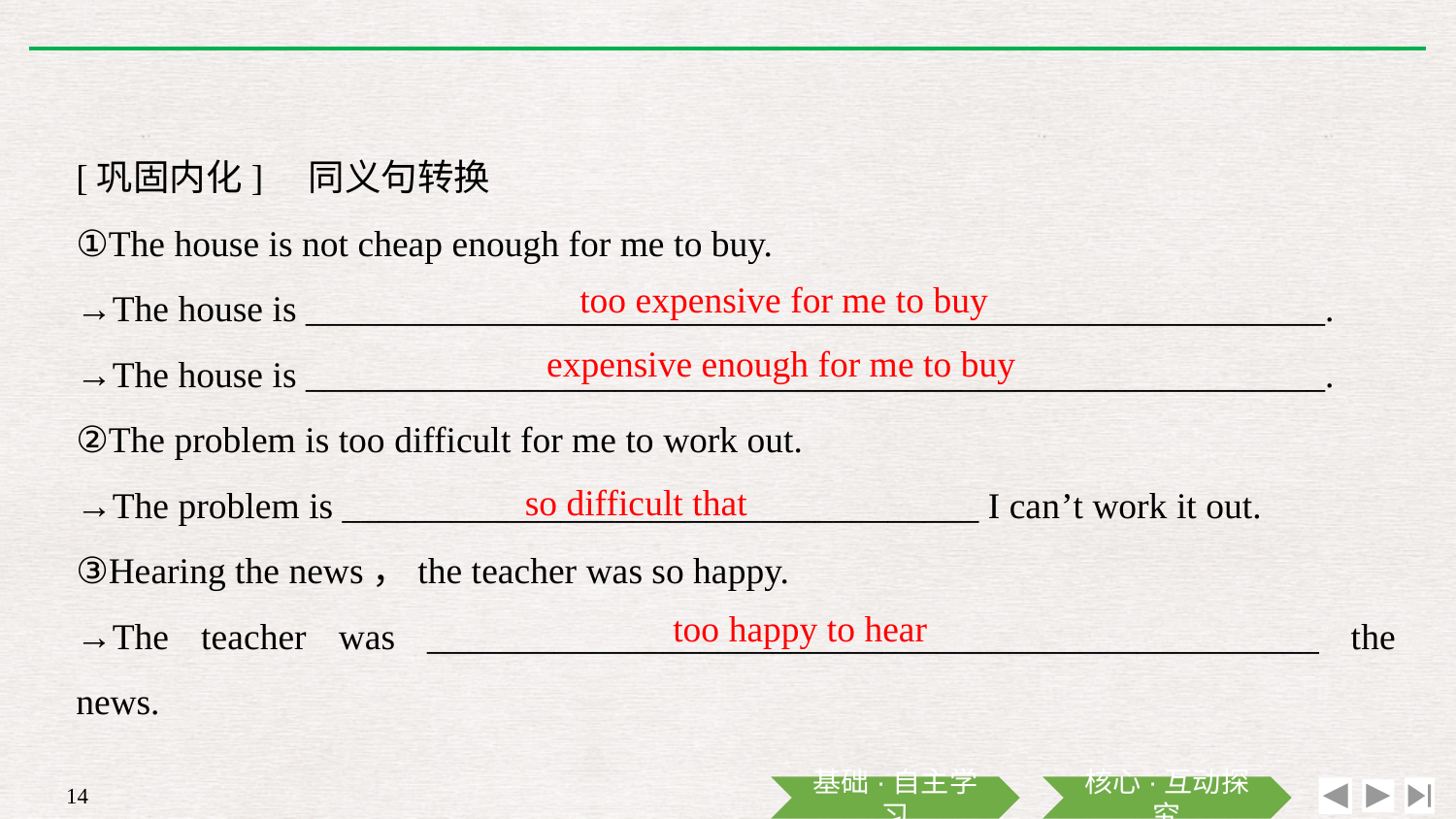

[巩固内化]　同义句转换
①The house is not cheap enough for me to buy.
→The house is ________________________________________________________.
→The house is ________________________________________________________.
②The problem is too difficult for me to work out.
→The problem is ___________________________________ I can’t work it out.
③Hearing the news，the teacher was so happy.
→The teacher was _________________________________________________ the news.
too expensive for me to buy
expensive enough for me to buy
so difficult that
too happy to hear